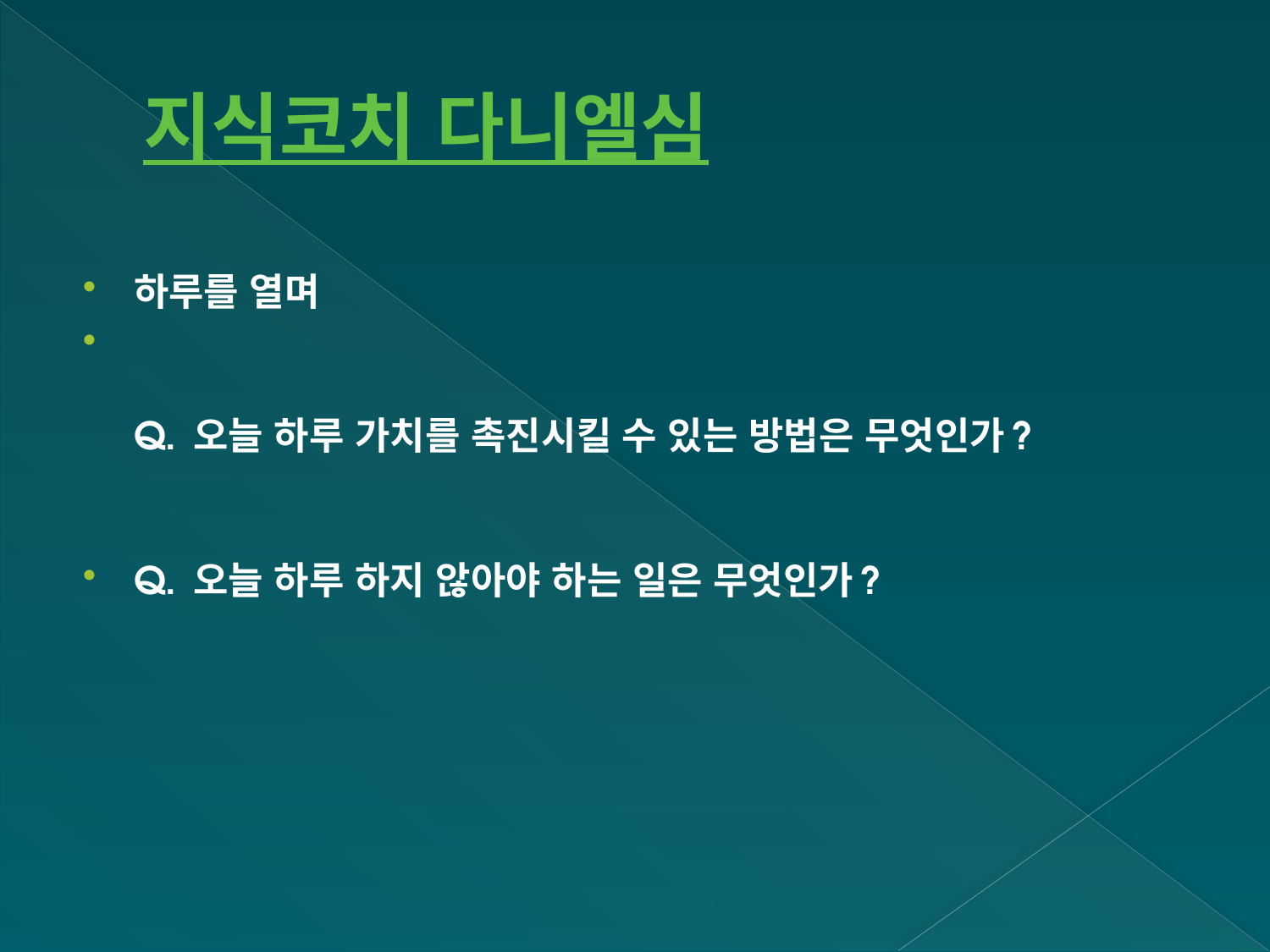

# 지식코치 다니엘심
하루를 열며
Q. 오늘 하루 가치를 촉진시킬 수 있는 방법은 무엇인가?
Q. 오늘 하루 하지 않아야 하는 일은 무엇인가?